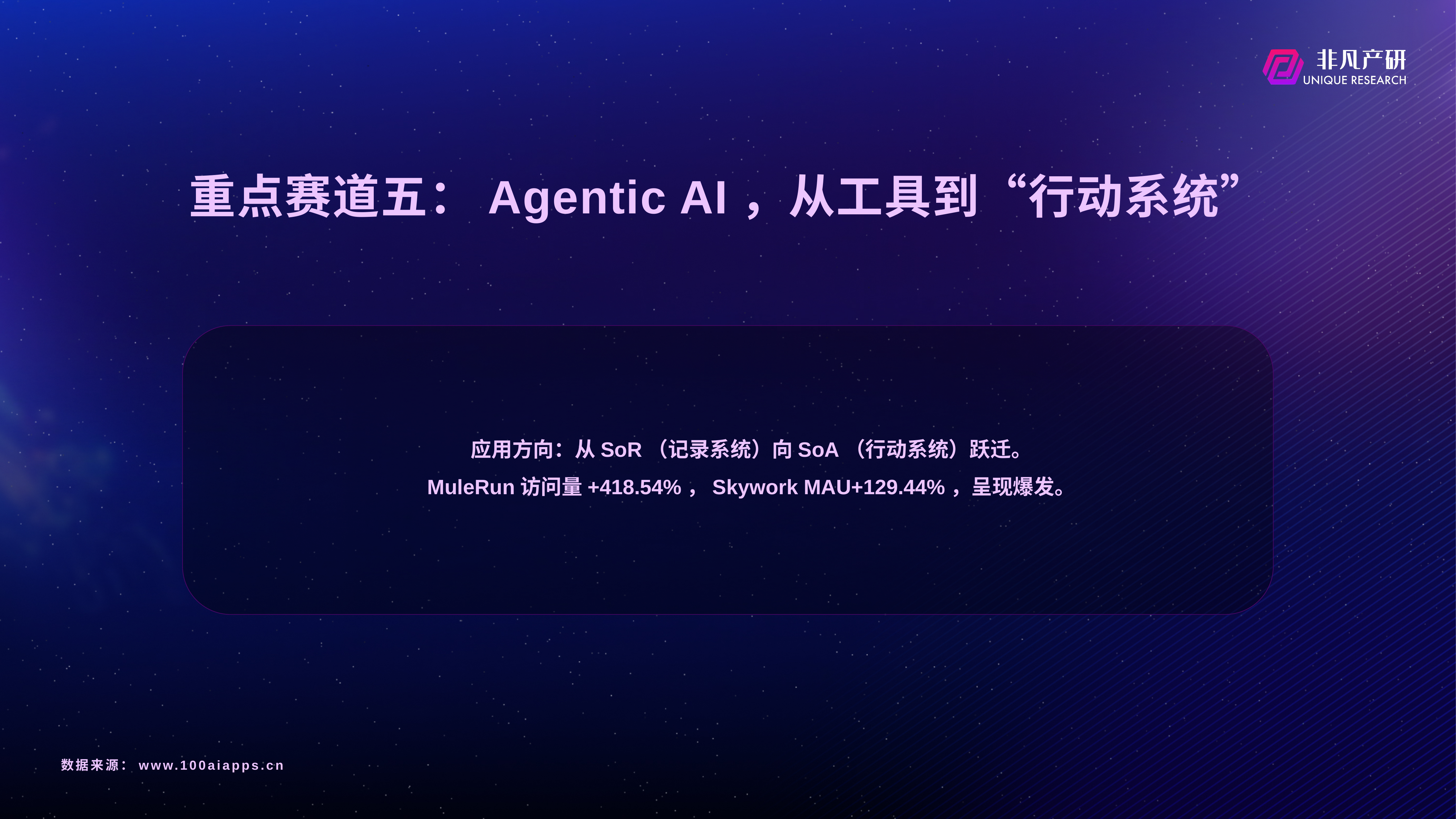

# 重点赛道五：Agentic AI，从工具到“行动系统”

	应用方向：从SoR（记录系统）向SoA（行动系统）跃迁。
	MuleRun访问量+418.54%，Skywork MAU+129.44%，呈现爆发。